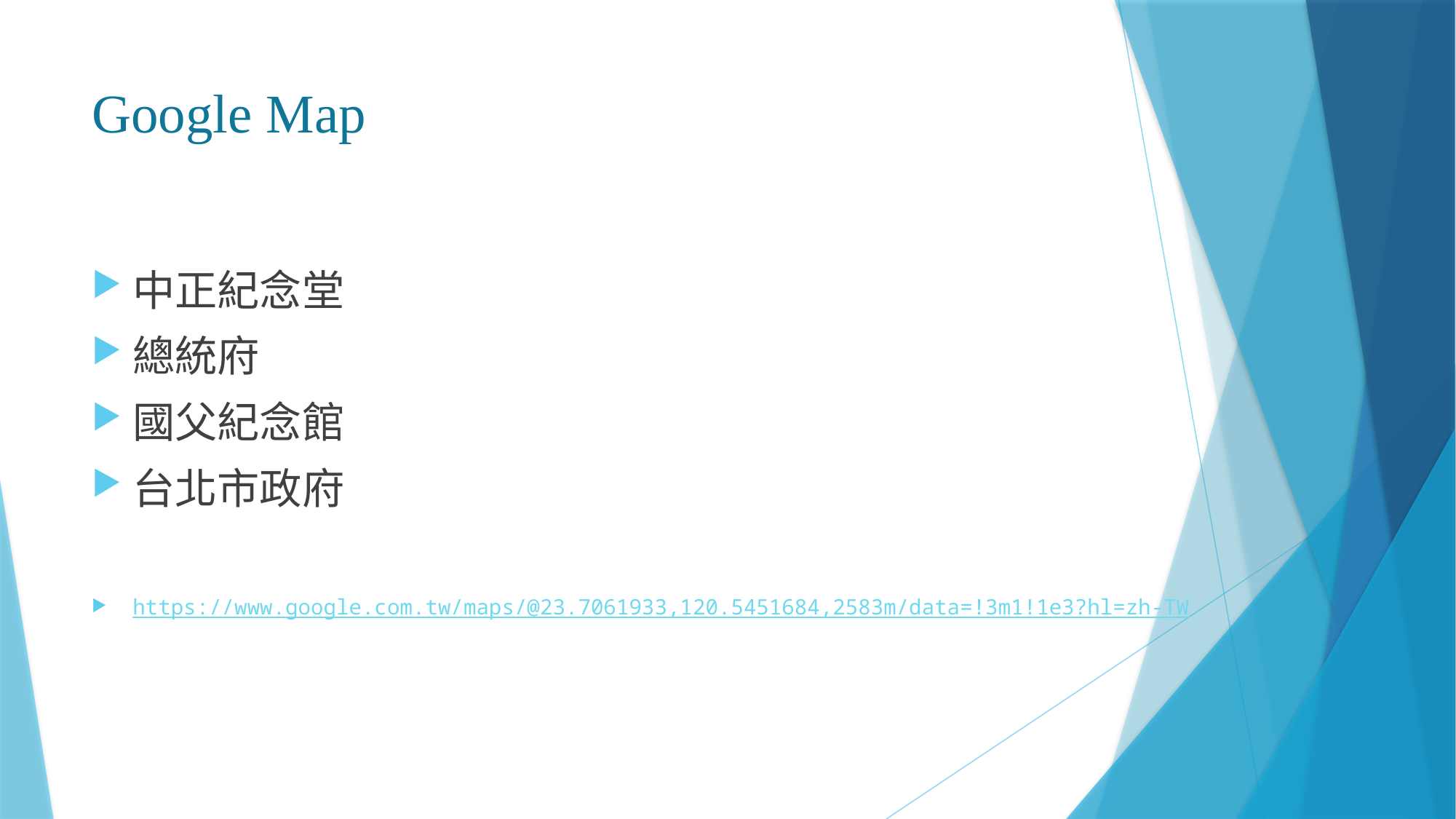

# Google Map
中正紀念堂
總統府
國父紀念館
台北市政府

https://www.google.com.tw/maps/@23.7061933,120.5451684,2583m/data=!3m1!1e3?hl=zh-TW